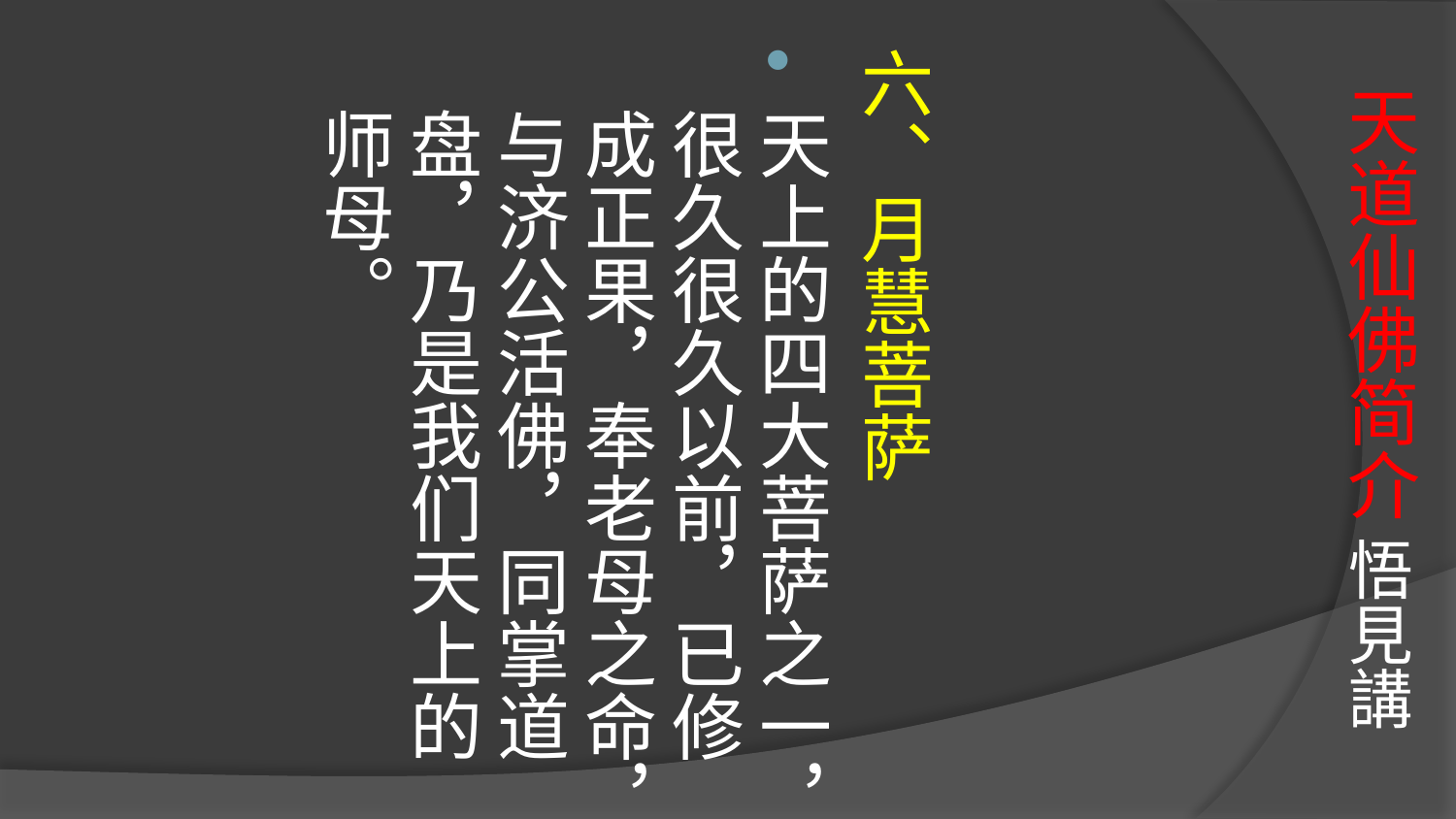

# 天道仙佛简介 悟見講
六、月慧菩萨
天上的四大菩萨之一，很久很久以前，已修成正果，奉老母之命，与济公活佛，同掌道盘，乃是我们天上的师母。